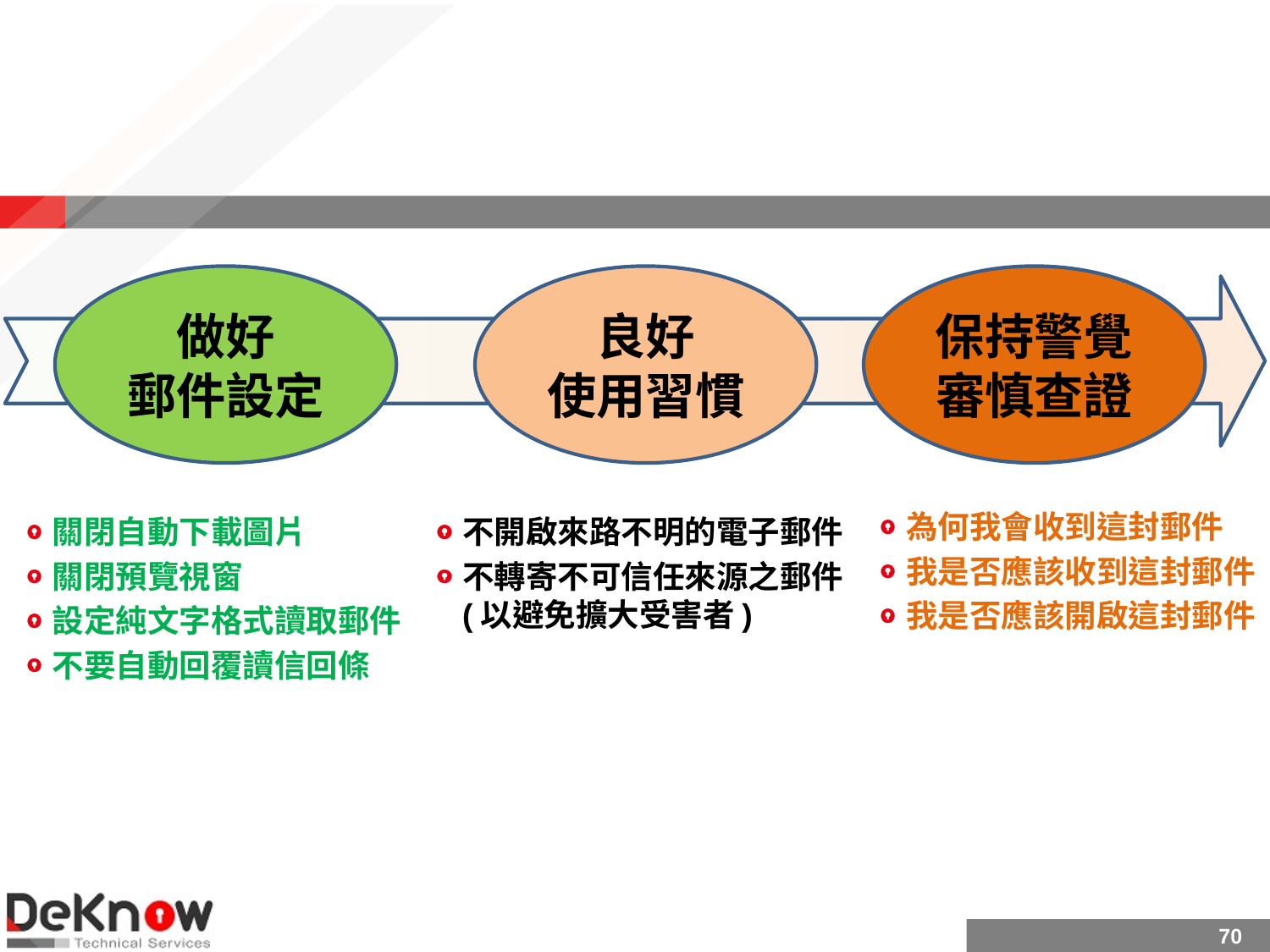

#
做好
郵件設定
良好
使用習慣
保持警覺審慎查證

為何我會收到這封郵件
我是否應該收到這封郵件
我是否應該開啟這封郵件
關閉自動下載圖片
關閉預覽視窗
設定純文字格式讀取郵件
不要自動回覆讀信回條
不開啟來路不明的電子郵件
不轉寄不可信任來源之郵件(以避免擴大受害者)
70